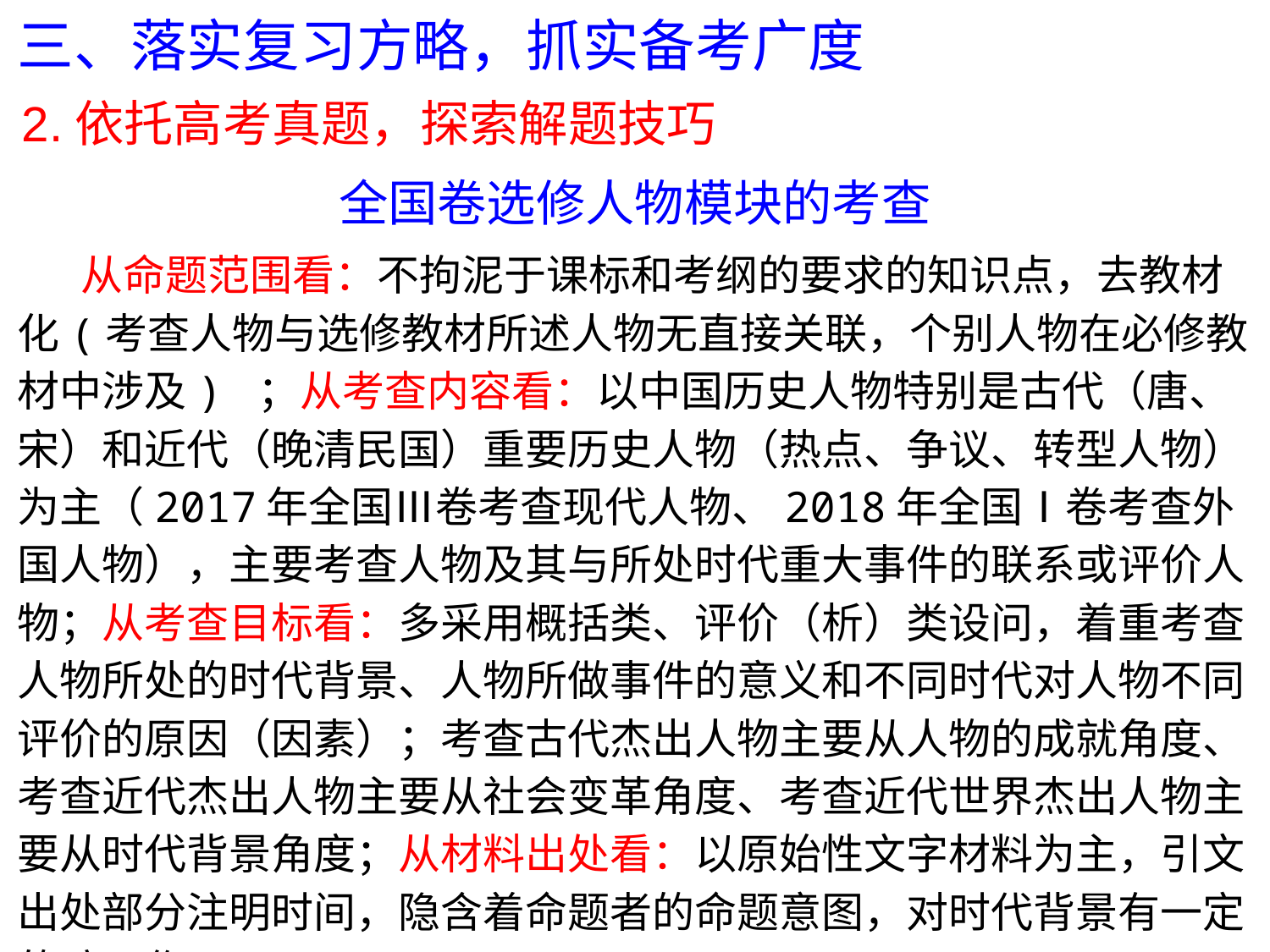

三、落实复习方略，抓实备考广度
2.依托高考真题，探索解题技巧
全国卷选修人物模块的考查
从命题范围看：不拘泥于课标和考纲的要求的知识点，去教材化(考查人物与选修教材所述人物无直接关联，个别人物在必修教材中涉及) ；从考查内容看：以中国历史人物特别是古代（唐、宋）和近代（晚清民国）重要历史人物（热点、争议、转型人物）为主（2017年全国Ⅲ卷考查现代人物、2018年全国Ⅰ卷考查外国人物），主要考查人物及其与所处时代重大事件的联系或评价人物；从考查目标看：多采用概括类、评价（析）类设问，着重考查人物所处的时代背景、人物所做事件的意义和不同时代对人物不同评价的原因（因素）；考查古代杰出人物主要从人物的成就角度、考查近代杰出人物主要从社会变革角度、考查近代世界杰出人物主要从时代背景角度；从材料出处看：以原始性文字材料为主，引文出处部分注明时间，隐含着命题者的命题意图，对时代背景有一定的暗示作用。